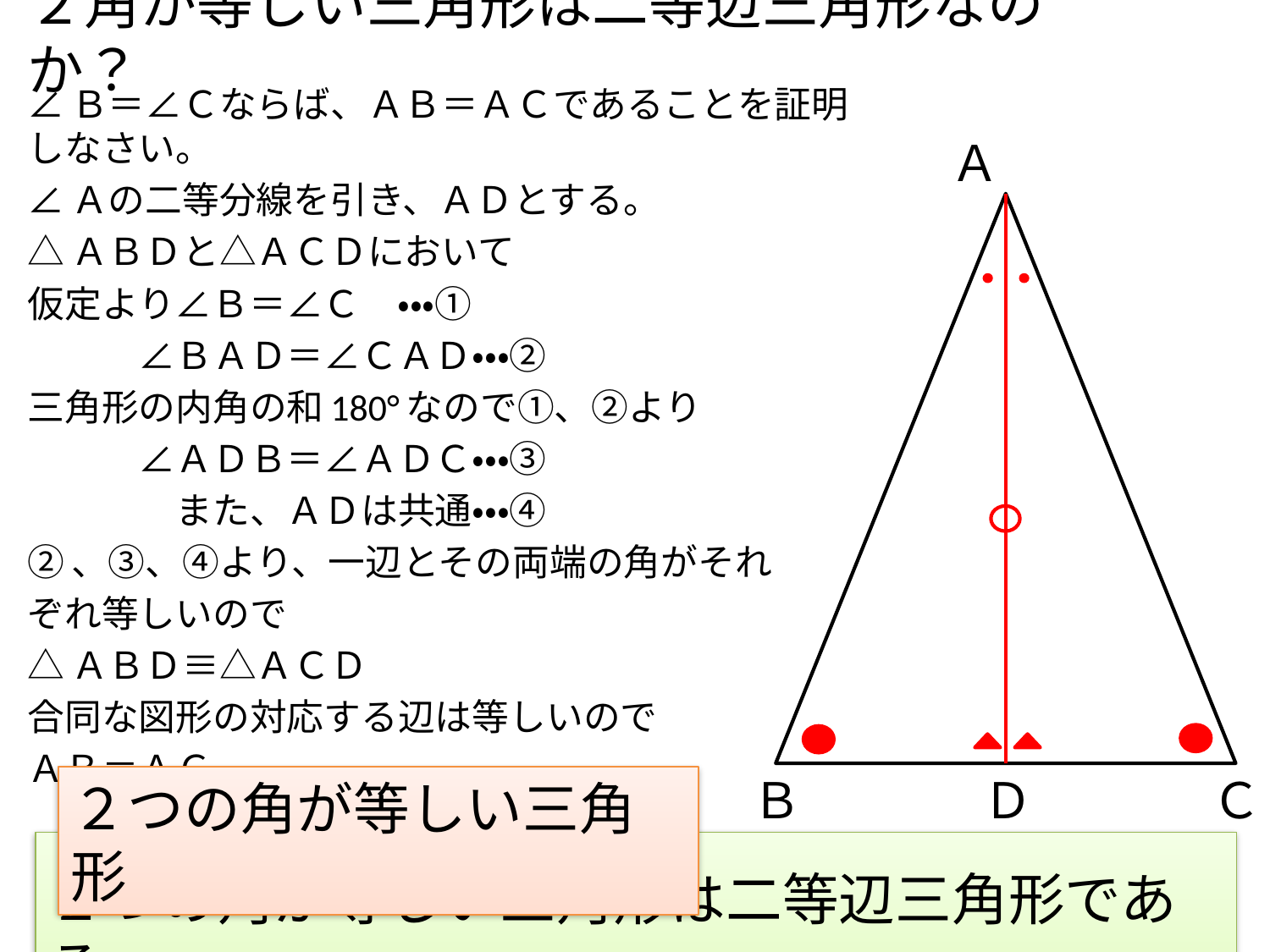

# ２角が等しい三角形は二等辺三角形なのか？
∠Ｂ＝∠Ｃならば、ＡＢ＝ＡＣであることを証明しなさい。
∠Ａの二等分線を引き、ＡＤとする。
△ＡＢＤと△ＡＣＤにおいて
仮定より∠Ｂ＝∠Ｃ　・・・①
　　　∠ＢＡＤ＝∠ＣＡＤ・・・②
三角形の内角の和180°なので①、②より
　　　∠ＡＤＢ＝∠ＡＤＣ・・・③
　　　　また、ＡＤは共通・・・④
②、③、④より、一辺とその両端の角がそれ
ぞれ等しいので
△ＡＢＤ≡△ＡＣＤ
合同な図形の対応する辺は等しいので
ＡＢ＝ＡＣ
Ａ

Ｂ
Ｄ
Ｃ
２つの角が等しい三角形

２つの角が等しい三角形は二等辺三角形である。